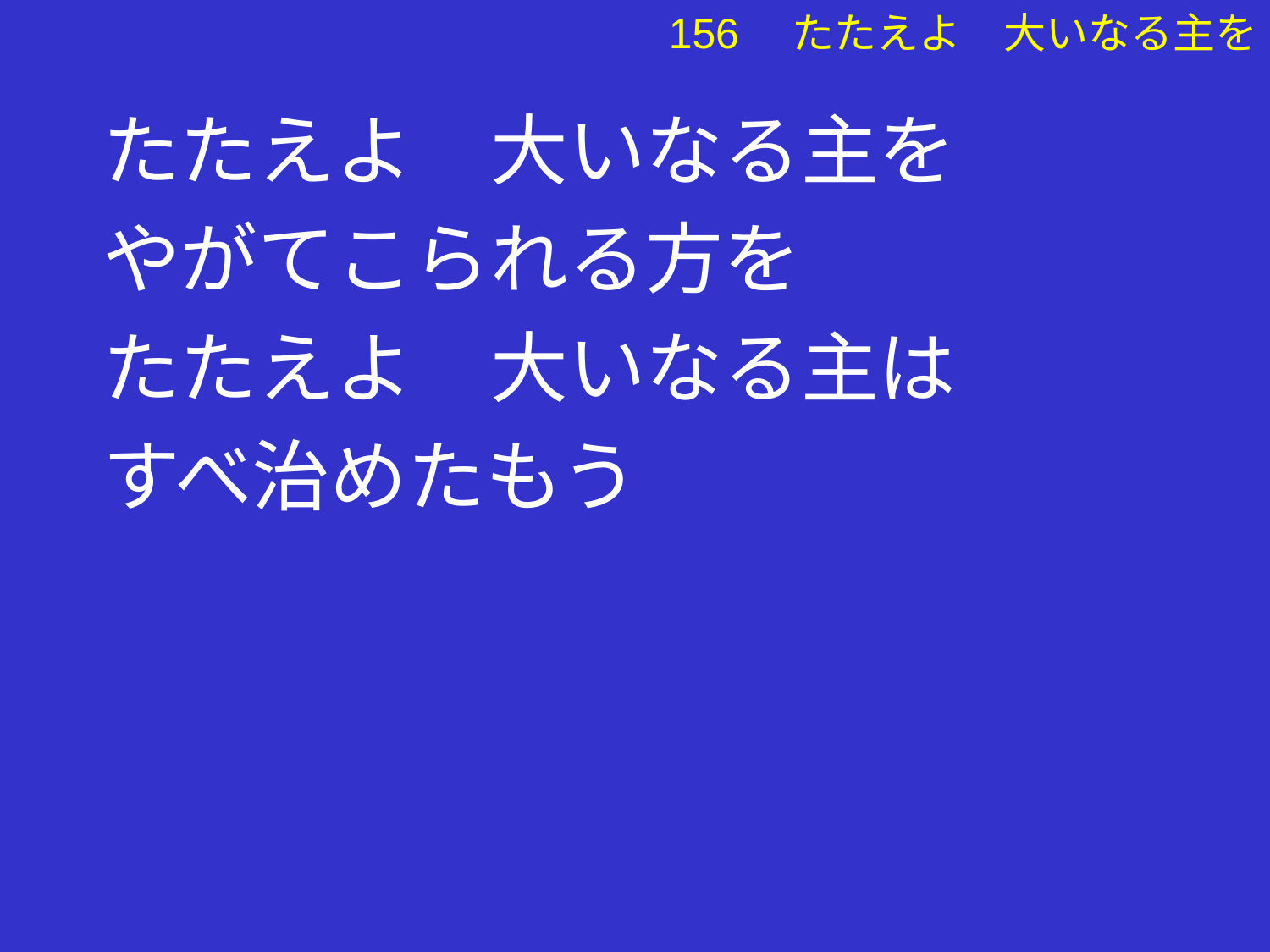

たたえよ　大いなる主を
やがてこられる方を
たたえよ　大いなる主は
すべ治めたもう

# 156　たたえよ　大いなる主を